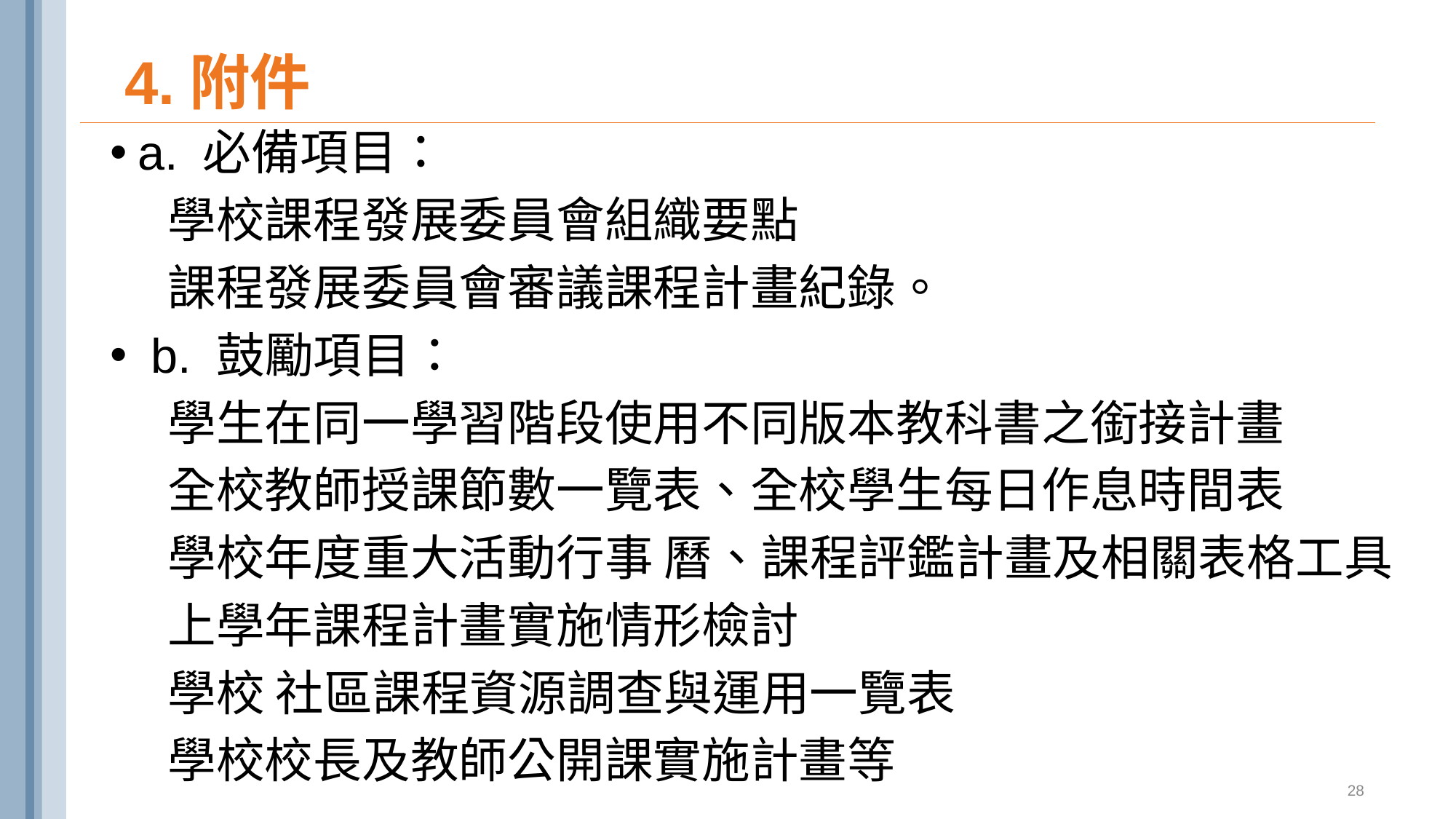

# 4.附件
a. 必備項目：
學校課程發展委員會組織要點
課程發展委員會審議課程計畫紀錄。
 b. 鼓勵項目：
學生在同一學習階段使用不同版本教科書之銜接計畫
全校教師授課節數一覽表、全校學生每日作息時間表
學校年度重大活動行事 曆、課程評鑑計畫及相關表格工具
上學年課程計畫實施情形檢討
學校 社區課程資源調查與運用一覽表
學校校長及教師公開課實施計畫等

28